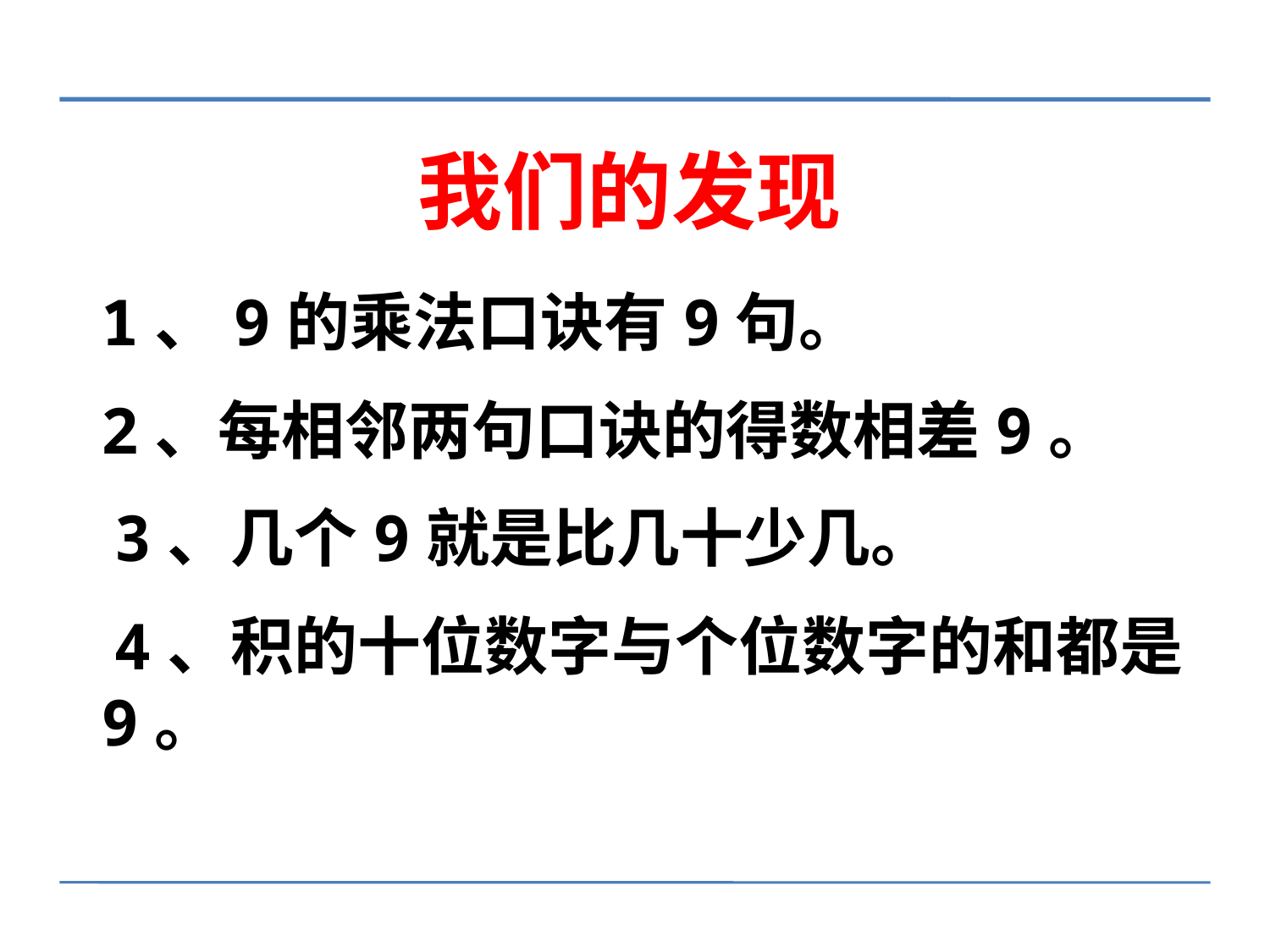

我们的发现
1、9的乘法口诀有9句。
2、每相邻两句口诀的得数相差9。
  3、几个9就是比几十少几。
  4、积的十位数字与个位数字的和都是9。